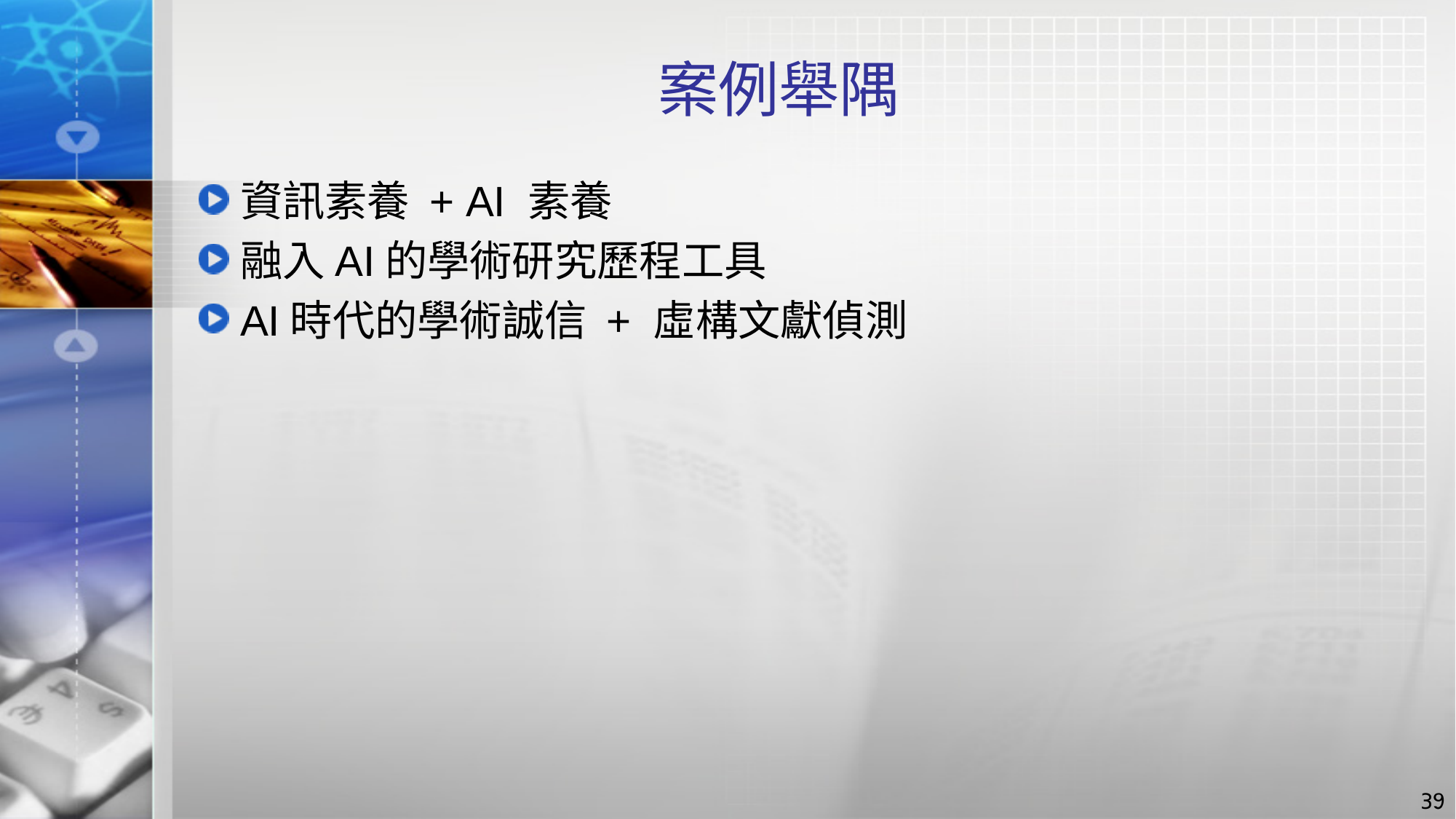

# 案例舉隅
資訊素養 + AI 素養
融入AI的學術研究歷程工具
AI時代的學術誠信 + 虛構文獻偵測

39